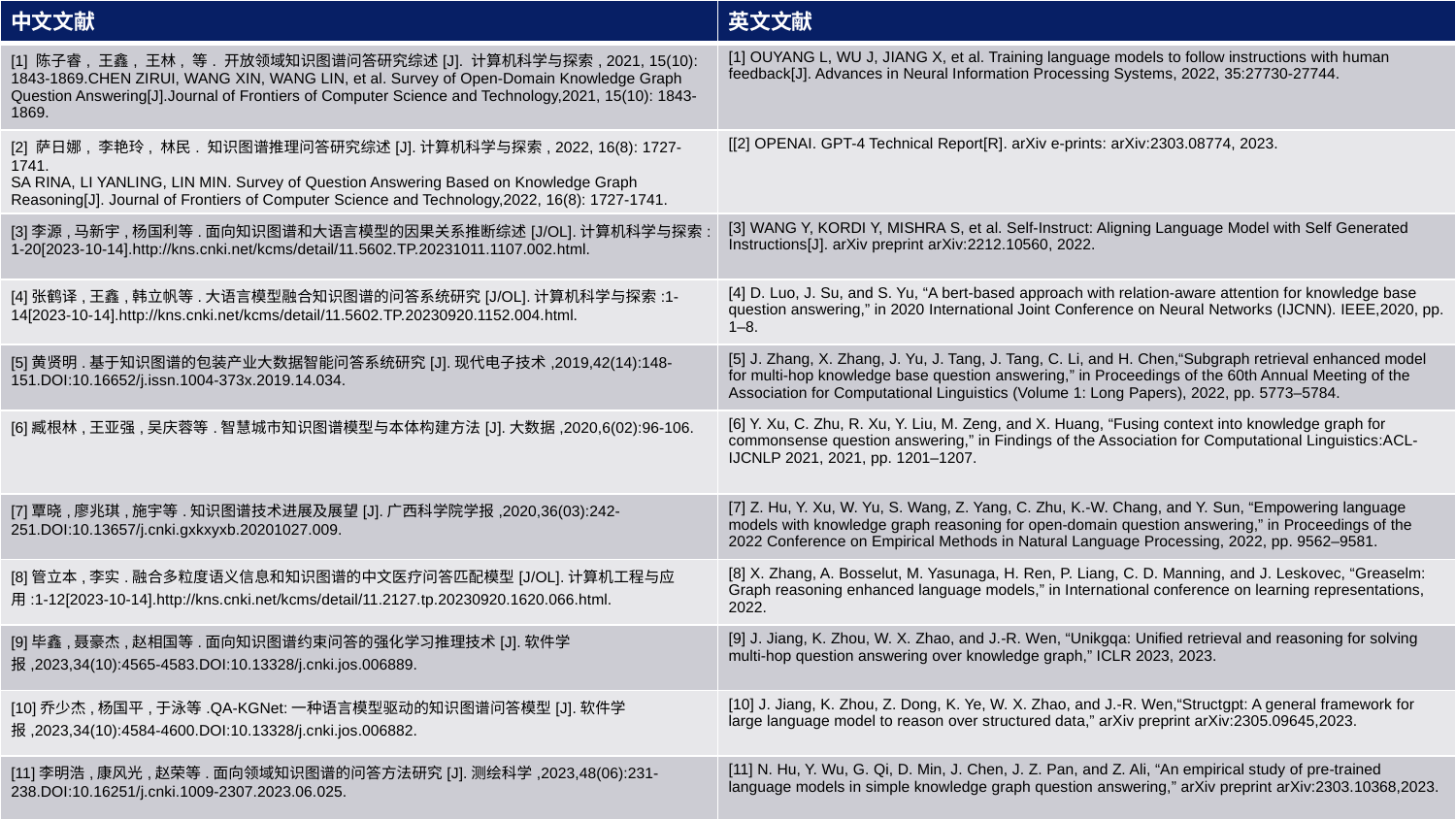

| 中文文献 | 英文文献 |
| --- | --- |
| [1] 陈子睿, 王鑫, 王林, 等. 开放领域知识图谱问答研究综述[J]. 计算机科学与探索, 2021, 15(10): 1843-1869.CHEN ZIRUI, WANG XIN, WANG LIN, et al. Survey of Open-Domain Knowledge Graph Question Answering[J].Journal of Frontiers of Computer Science and Technology,2021, 15(10): 1843-1869. | [1] OUYANG L, WU J, JIANG X, et al. Training language models to follow instructions with human feedback[J]. Advances in Neural Information Processing Systems, 2022, 35:27730-27744. |
| [2] 萨日娜, 李艳玲, 林民. 知识图谱推理问答研究综述[J].计算机科学与探索, 2022, 16(8): 1727-1741. SA RINA, LI YANLING, LIN MIN. Survey of Question Answering Based on Knowledge Graph Reasoning[J]. Journal of Frontiers of Computer Science and Technology,2022, 16(8): 1727-1741. | [[2] OPENAI. GPT-4 Technical Report[R]. arXiv e-prints: arXiv:2303.08774, 2023. |
| [3]李源,马新宇,杨国利等.面向知识图谱和大语言模型的因果关系推断综述[J/OL].计算机科学与探索:1-20[2023-10-14].http://kns.cnki.net/kcms/detail/11.5602.TP.20231011.1107.002.html. | [3] WANG Y, KORDI Y, MISHRA S, et al. Self-Instruct: Aligning Language Model with Self Generated Instructions[J]. arXiv preprint arXiv:2212.10560, 2022. |
| [4]张鹤译,王鑫,韩立帆等.大语言模型融合知识图谱的问答系统研究[J/OL].计算机科学与探索:1-14[2023-10-14].http://kns.cnki.net/kcms/detail/11.5602.TP.20230920.1152.004.html. | [4] D. Luo, J. Su, and S. Yu, “A bert-based approach with relation-aware attention for knowledge base question answering,” in 2020 International Joint Conference on Neural Networks (IJCNN). IEEE,2020, pp. 1–8. |
| [5]黄贤明.基于知识图谱的包装产业大数据智能问答系统研究[J].现代电子技术,2019,42(14):148-151.DOI:10.16652/j.issn.1004-373x.2019.14.034. | [5] J. Zhang, X. Zhang, J. Yu, J. Tang, J. Tang, C. Li, and H. Chen,“Subgraph retrieval enhanced model for multi-hop knowledge base question answering,” in Proceedings of the 60th Annual Meeting of the Association for Computational Linguistics (Volume 1: Long Papers), 2022, pp. 5773–5784. |
| [6]臧根林,王亚强,吴庆蓉等.智慧城市知识图谱模型与本体构建方法[J].大数据,2020,6(02):96-106. | [6] Y. Xu, C. Zhu, R. Xu, Y. Liu, M. Zeng, and X. Huang, “Fusing context into knowledge graph for commonsense question answering,” in Findings of the Association for Computational Linguistics:ACL-IJCNLP 2021, 2021, pp. 1201–1207. |
| [7]覃晓,廖兆琪,施宇等.知识图谱技术进展及展望[J].广西科学院学报,2020,36(03):242-251.DOI:10.13657/j.cnki.gxkxyxb.20201027.009. | [7] Z. Hu, Y. Xu, W. Yu, S. Wang, Z. Yang, C. Zhu, K.-W. Chang, and Y. Sun, “Empowering language models with knowledge graph reasoning for open-domain question answering,” in Proceedings of the 2022 Conference on Empirical Methods in Natural Language Processing, 2022, pp. 9562–9581. |
| [8]管立本,李实.融合多粒度语义信息和知识图谱的中文医疗问答匹配模型[J/OL].计算机工程与应用:1-12[2023-10-14].http://kns.cnki.net/kcms/detail/11.2127.tp.20230920.1620.066.html. | [8] X. Zhang, A. Bosselut, M. Yasunaga, H. Ren, P. Liang, C. D. Manning, and J. Leskovec, “Greaselm: Graph reasoning enhanced language models,” in International conference on learning representations, 2022. |
| [9]毕鑫,聂豪杰,赵相国等.面向知识图谱约束问答的强化学习推理技术[J].软件学报,2023,34(10):4565-4583.DOI:10.13328/j.cnki.jos.006889. | [9] J. Jiang, K. Zhou, W. X. Zhao, and J.-R. Wen, “Unikgqa: Unified retrieval and reasoning for solving multi-hop question answering over knowledge graph,” ICLR 2023, 2023. |
| [10]乔少杰,杨国平,于泳等.QA-KGNet:一种语言模型驱动的知识图谱问答模型[J].软件学报,2023,34(10):4584-4600.DOI:10.13328/j.cnki.jos.006882. | [10] J. Jiang, K. Zhou, Z. Dong, K. Ye, W. X. Zhao, and J.-R. Wen,“Structgpt: A general framework for large language model to reason over structured data,” arXiv preprint arXiv:2305.09645,2023. |
| [11]李明浩,康风光,赵荣等.面向领域知识图谱的问答方法研究[J].测绘科学,2023,48(06):231-238.DOI:10.16251/j.cnki.1009-2307.2023.06.025. | [11] N. Hu, Y. Wu, G. Qi, D. Min, J. Chen, J. Z. Pan, and Z. Ali, “An empirical study of pre-trained language models in simple knowledge graph question answering,” arXiv preprint arXiv:2303.10368,2023. |